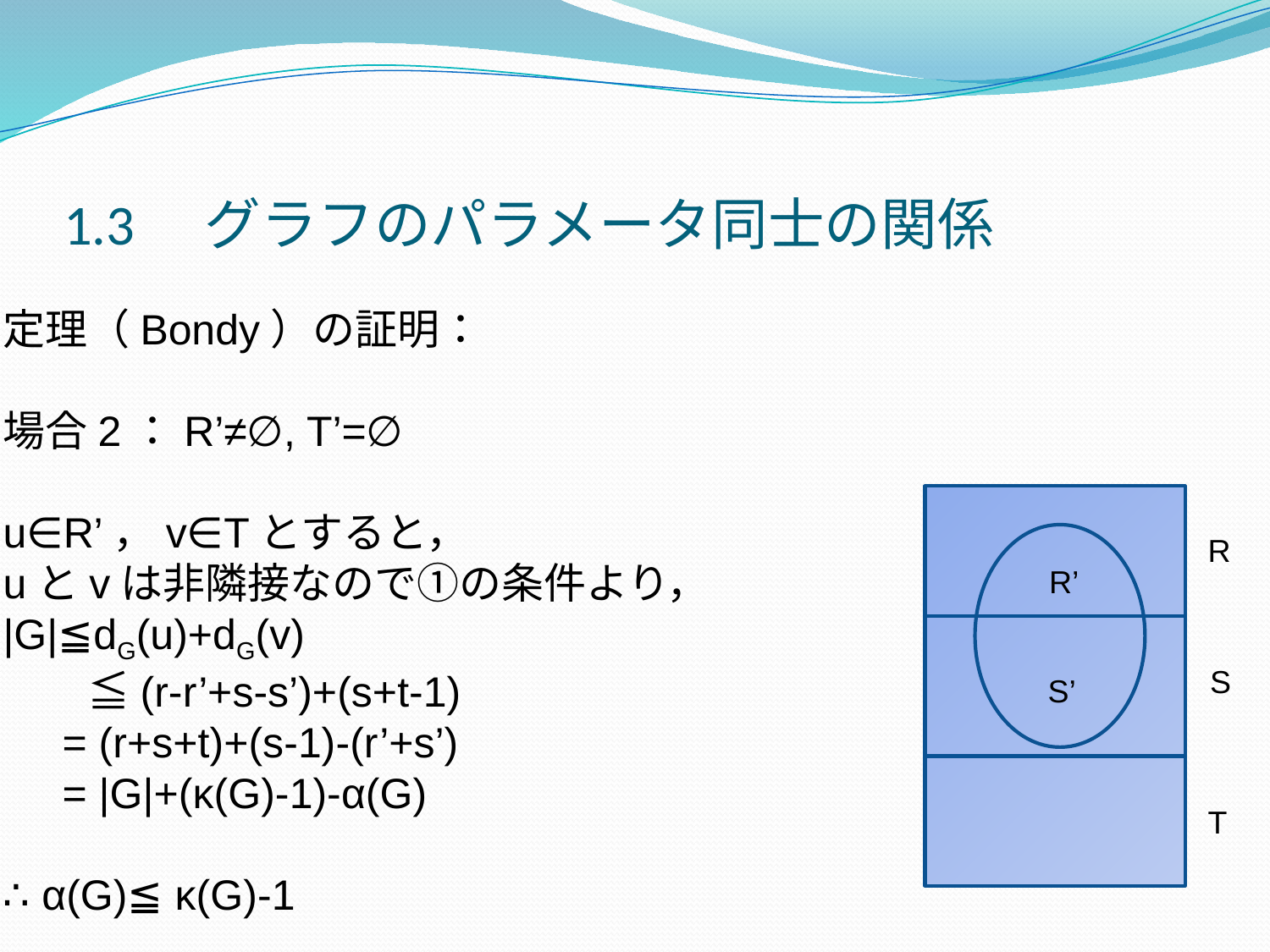

# 1.3　グラフのパラメータ同士の関係
定理（Bondy）の証明：

場合2：R’≠∅, T’=∅

u∈R’，v∈Tとすると，
uとvは非隣接なので①の条件より，
|G|≦dG(u)+dG(v)
　　≦(r-r’+s-s’)+(s+t-1)
     = (r+s+t)+(s-1)-(r’+s’)
     = |G|+(κ(G)-1)-α(G)

∴ α(G)≦ κ(G)-1

R
R’
S
S’
T